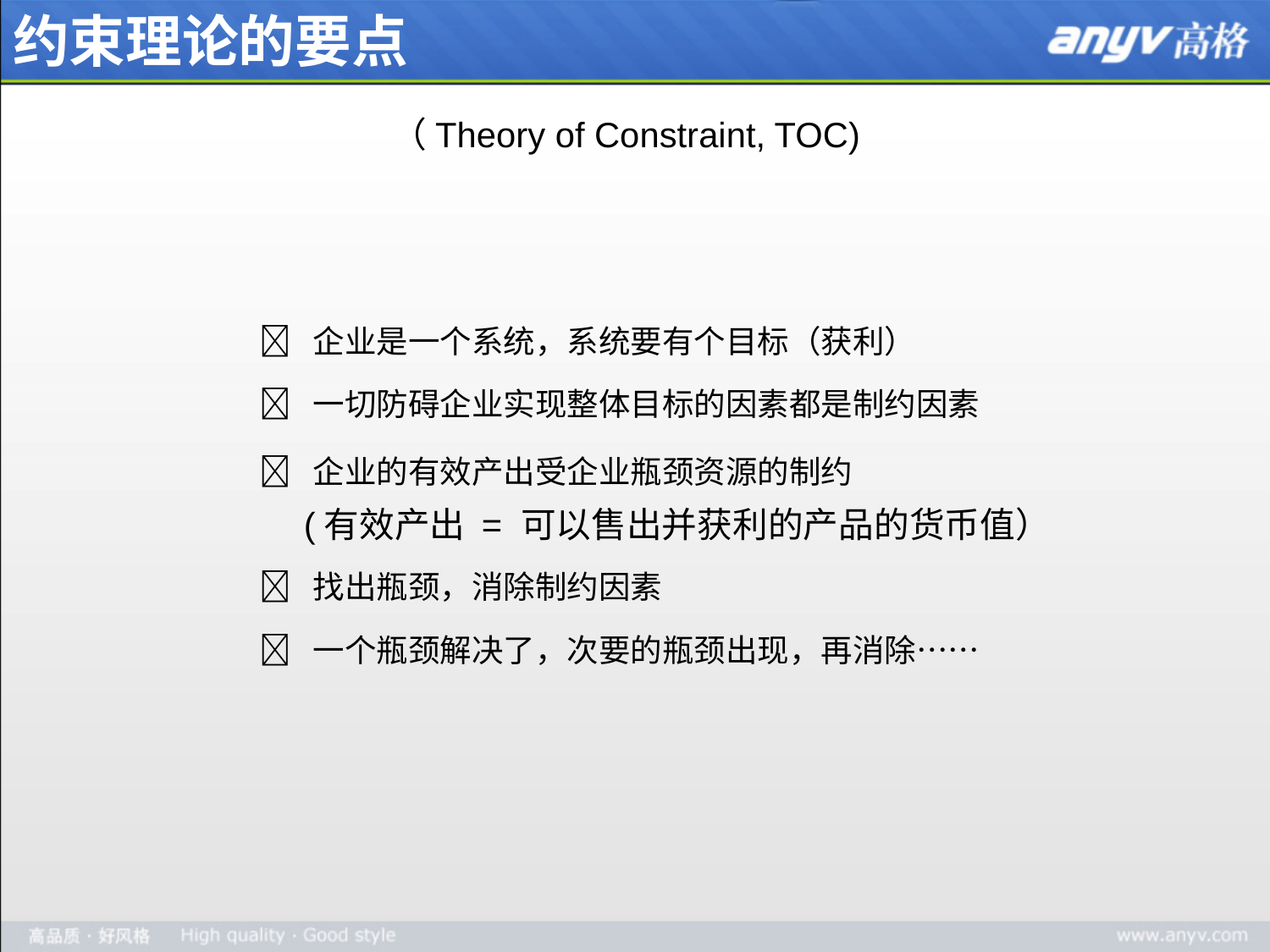

约束理论的要点
（Theory of Constraint, TOC)
•  企业是一个系统，系统要有个目标（获利）
•  一切防碍企业实现整体目标的因素都是制约因素
•  企业的有效产出受企业瓶颈资源的制约
     (有效产出 = 可以售出并获利的产品的货币值）
•  找出瓶颈，消除制约因素
•  一个瓶颈解决了，次要的瓶颈出现，再消除……